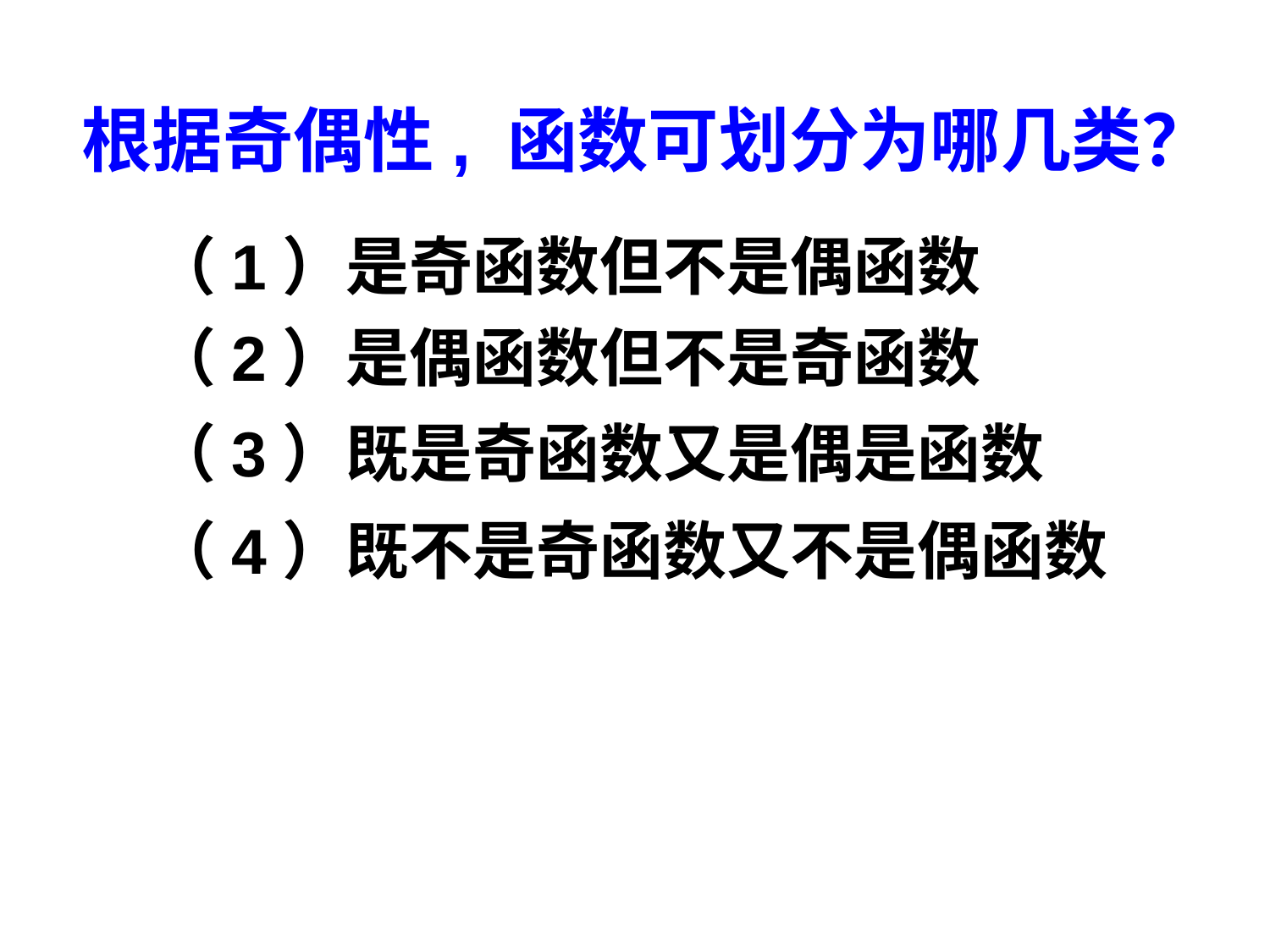

根据奇偶性, 函数可划分为哪几类？
（1）是奇函数但不是偶函数
（2）是偶函数但不是奇函数
（3）既是奇函数又是偶是函数
（4）既不是奇函数又不是偶函数